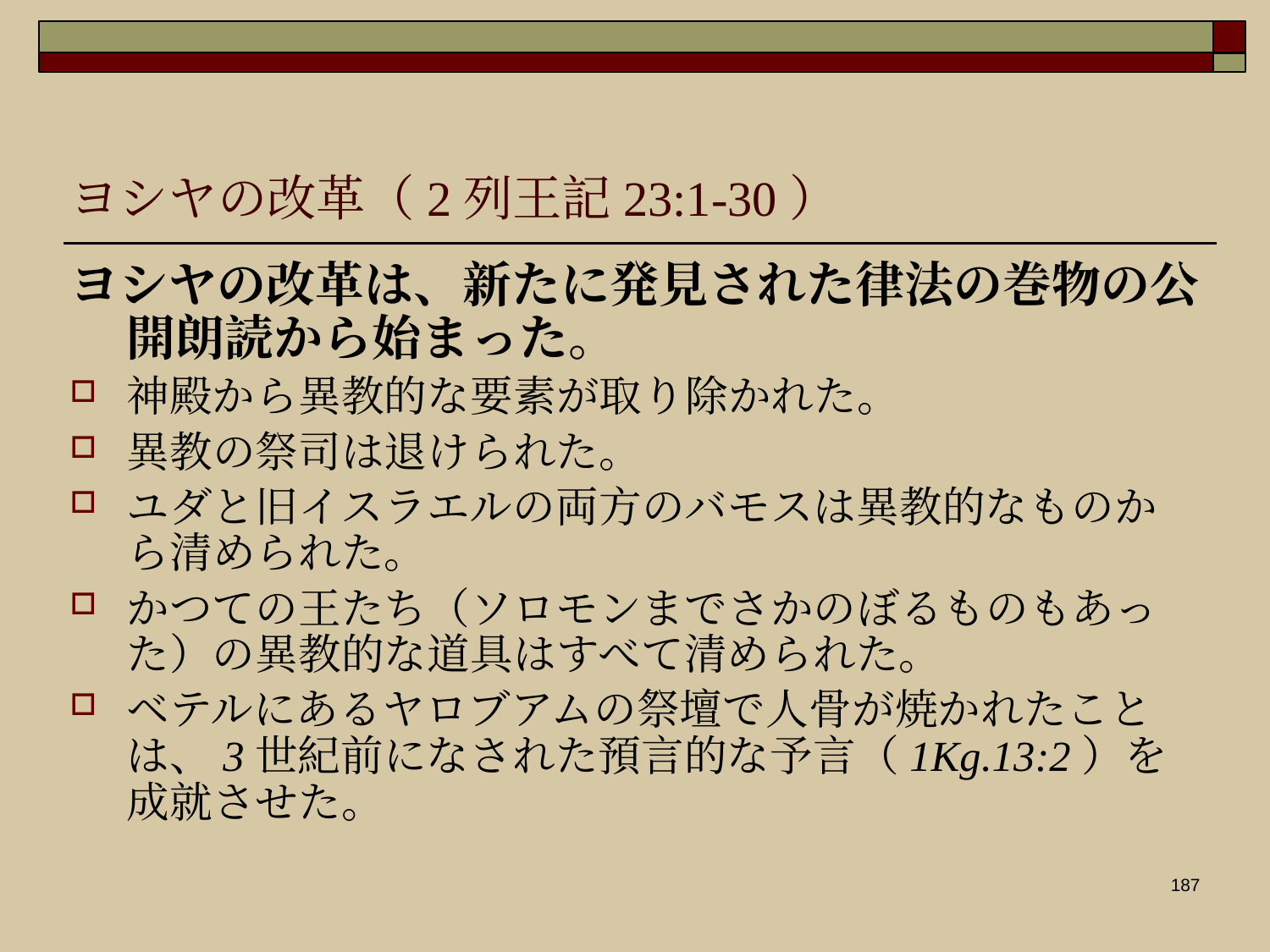

ヨシヤの改革（2列王記23:1-30）
ヨシヤの改革は、新たに発見された律法の巻物の公開朗読から始まった。
神殿から異教的な要素が取り除かれた。
異教の祭司は退けられた。
ユダと旧イスラエルの両方のバモスは異教的なものから清められた。
かつての王たち（ソロモンまでさかのぼるものもあった）の異教的な道具はすべて清められた。
ベテルにあるヤロブアムの祭壇で人骨が焼かれたことは、3世紀前になされた預言的な予言（1Kg.13:2）を成就させた。
187